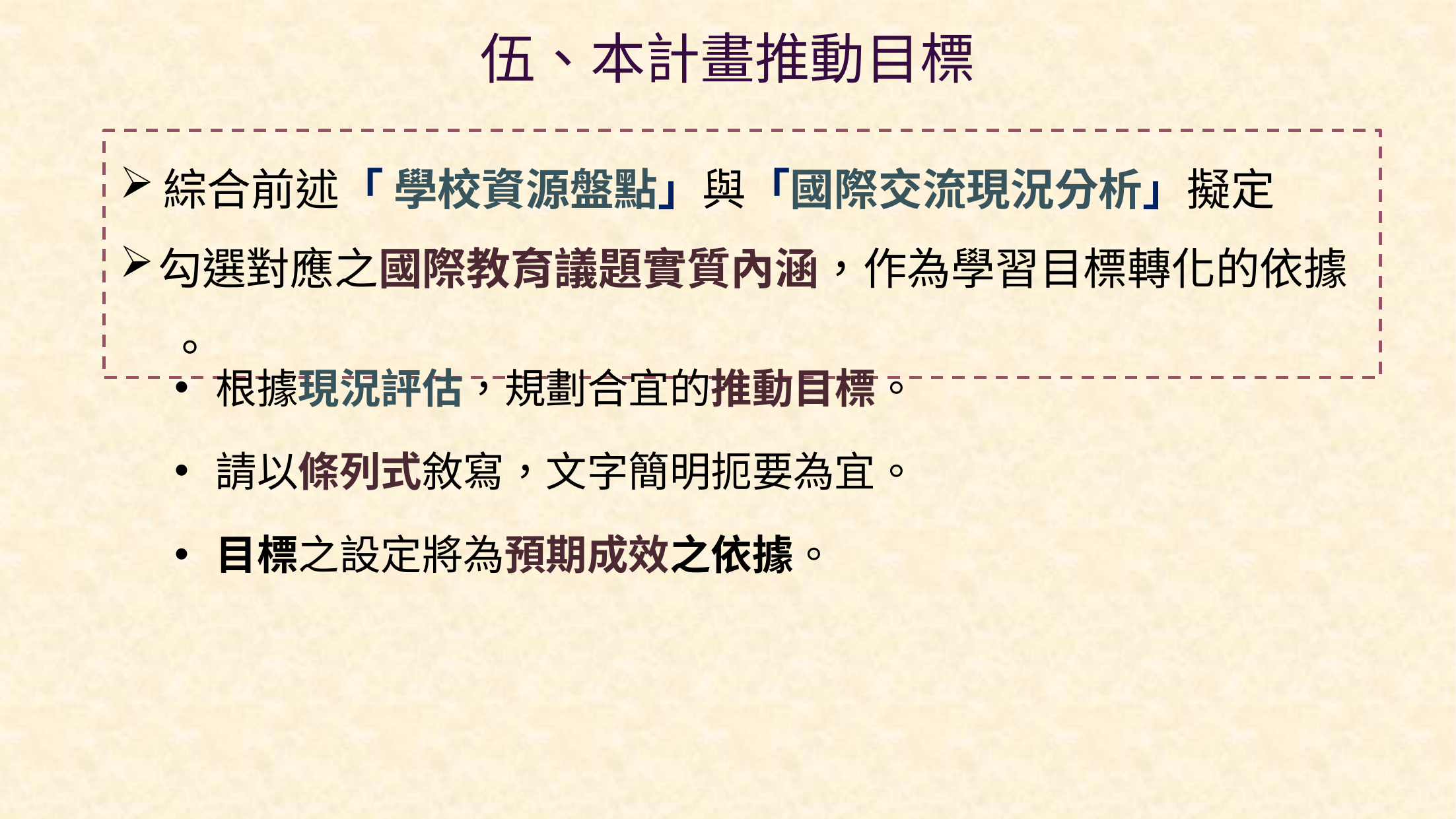

伍、本計畫推動目標
綜合前述「 學校資源盤點」與「國際交流現況分析」擬定
勾選對應之國際教育議題實質內涵，作為學習目標轉化的依據 。
根據現況評估，規劃合宜的推動目標。
請以條列式敘寫，文字簡明扼要為宜。
目標之設定將為預期成效之依據。